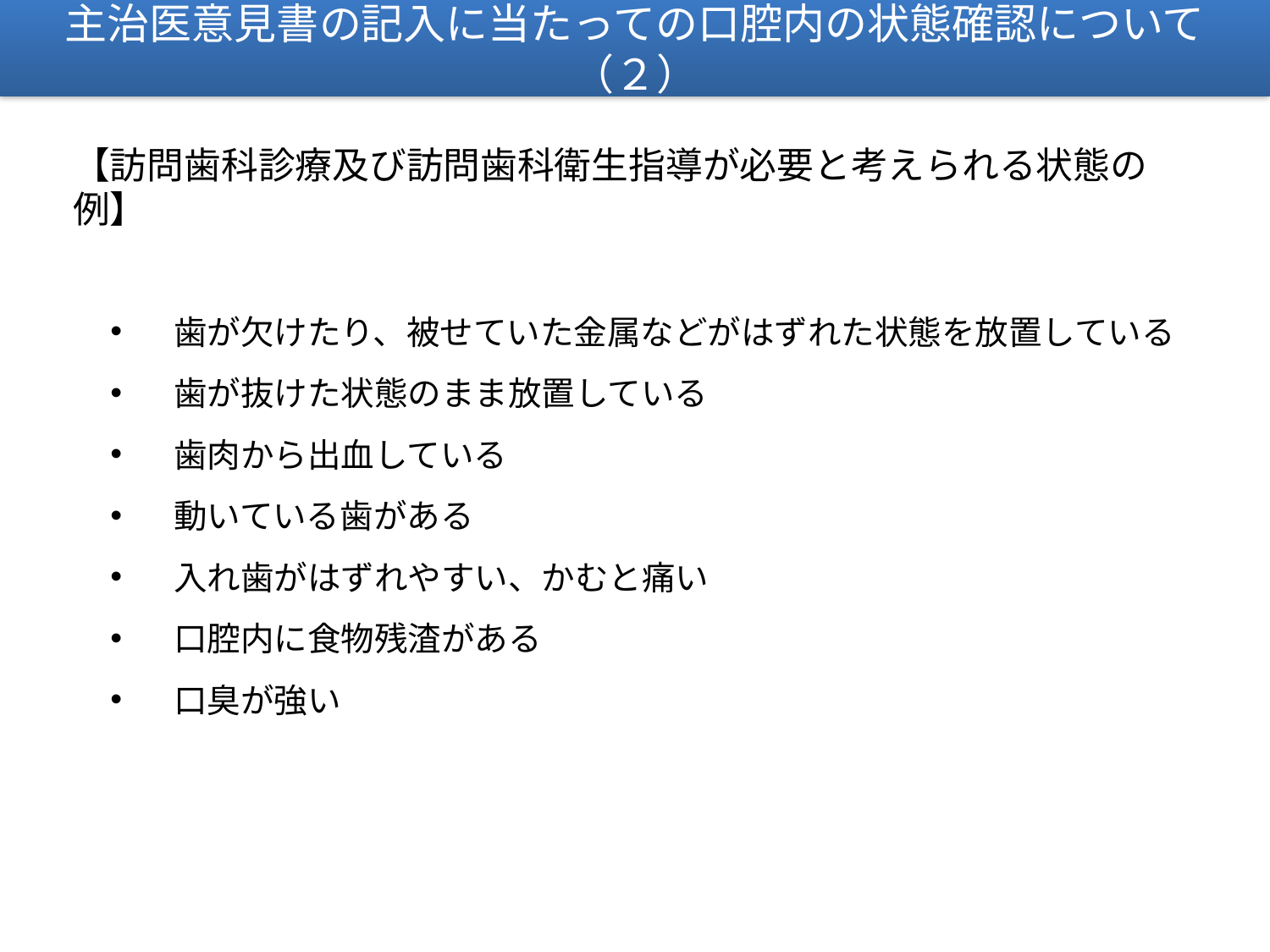

主治医意見書の記入に当たっての口腔内の状態確認について（２）
【訪問歯科診療及び訪問歯科衛生指導が必要と考えられる状態の例】

歯が欠けたり、被せていた金属などがはずれた状態を放置している
歯が抜けた状態のまま放置している
歯肉から出血している
動いている歯がある
入れ歯がはずれやすい、かむと痛い
口腔内に食物残渣がある
口臭が強い